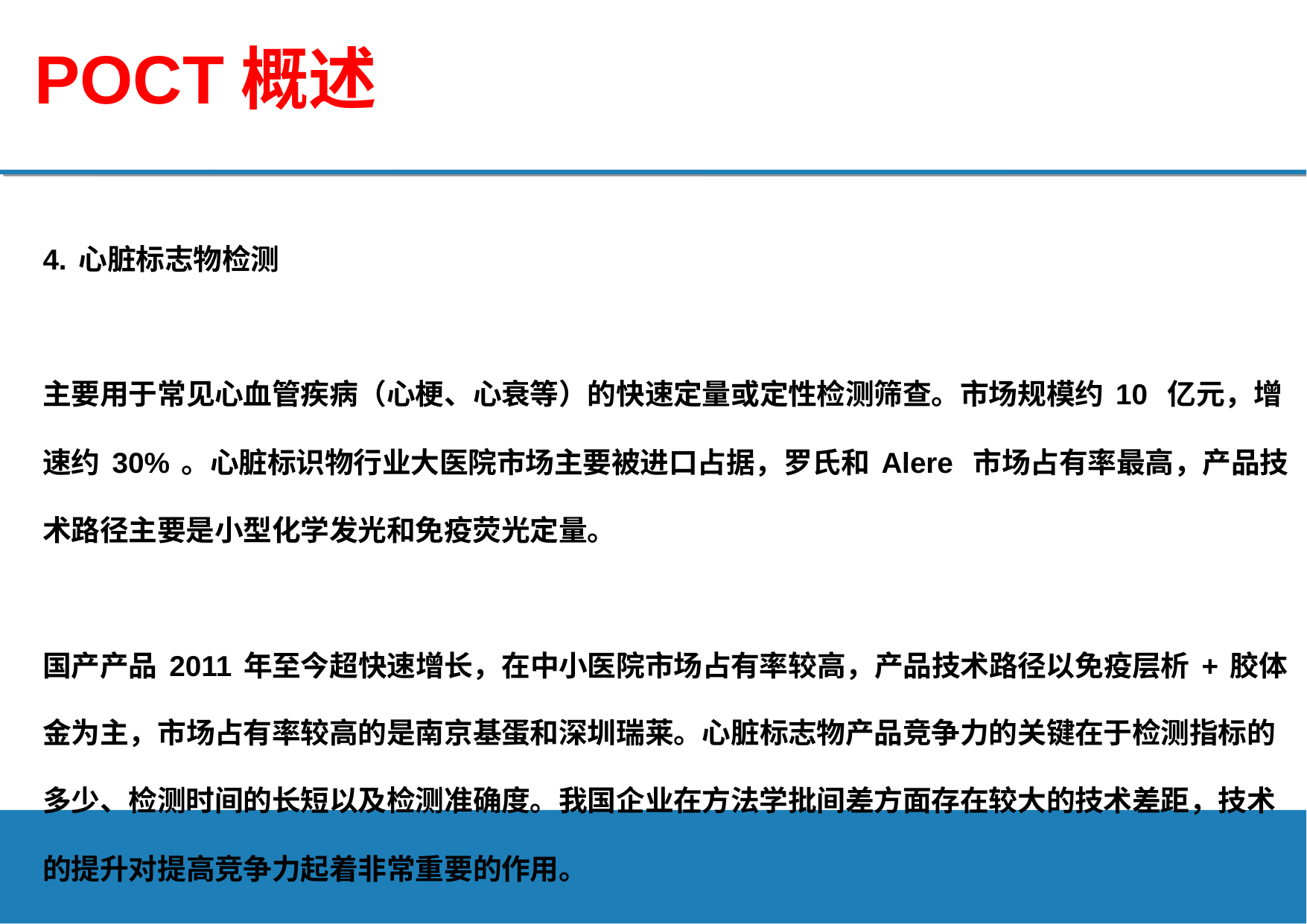

POCT概述
4.心脏标志物检测

主要用于常见心血管疾病（心梗、心衰等）的快速定量或定性检测筛查。市场规模约10 亿元，增速约30%。心脏标识物行业大医院市场主要被进口占据，罗氏和Alere 市场占有率最高，产品技术路径主要是小型化学发光和免疫荧光定量。

国产产品2011年至今超快速增长，在中小医院市场占有率较高，产品技术路径以免疫层析+胶体金为主，市场占有率较高的是南京基蛋和深圳瑞莱。心脏标志物产品竞争力的关键在于检测指标的多少、检测时间的长短以及检测准确度。我国企业在方法学批间差方面存在较大的技术差距，技术的提升对提高竞争力起着非常重要的作用。